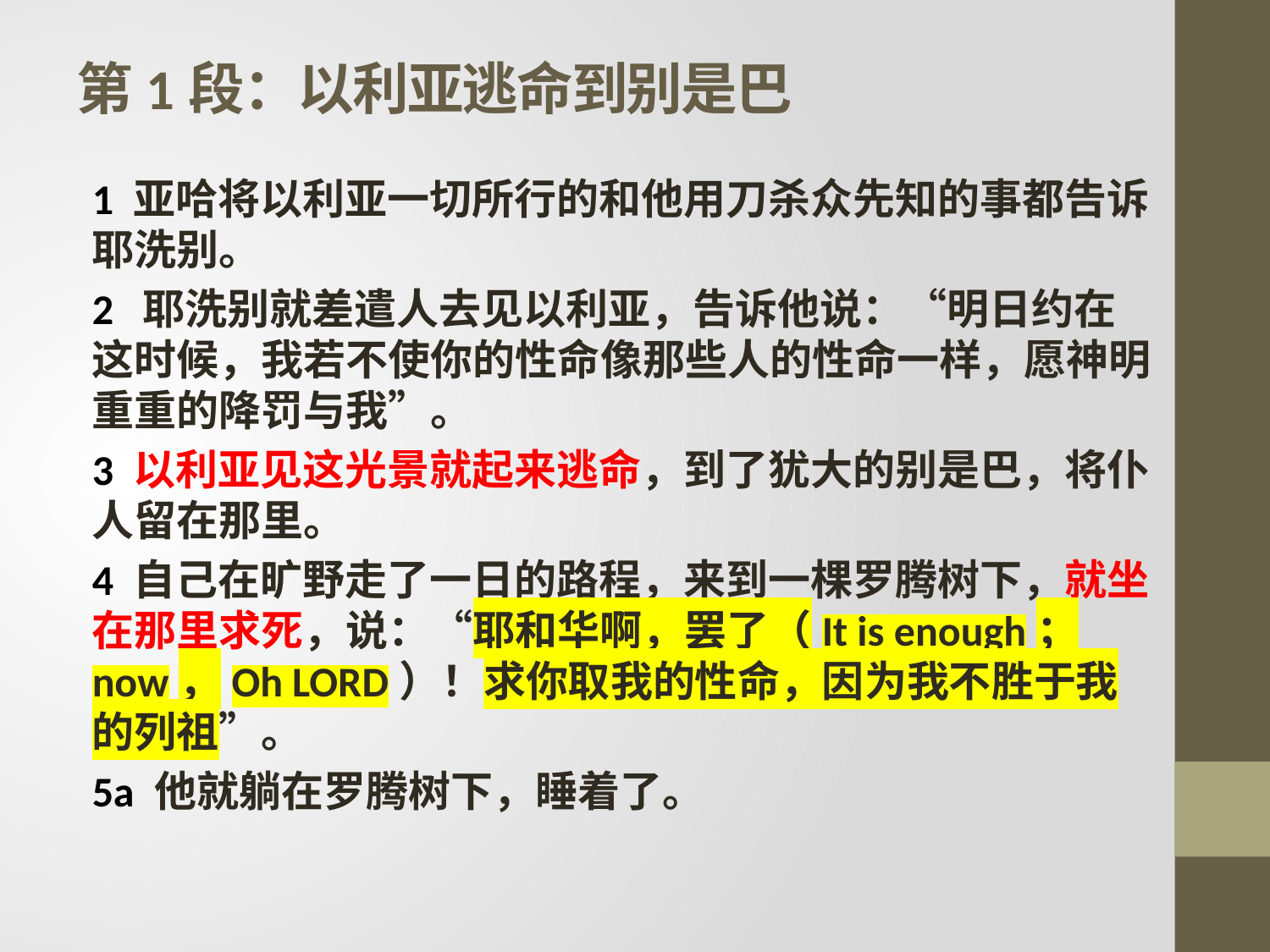

# 第1段：以利亚逃命到别是巴
1 亚哈将以利亚一切所行的和他用刀杀众先知的事都告诉耶洗别。
2  耶洗别就差遣人去见以利亚，告诉他说：“明日约在这时候，我若不使你的性命像那些人的性命一样，愿神明重重的降罚与我”。
3 以利亚见这光景就起来逃命，到了犹大的别是巴，将仆人留在那里。
4 自己在旷野走了一日的路程，来到一棵罗腾树下，就坐在那里求死，说：“耶和华啊，罢了（It is enough；now，Oh LORD）！求你取我的性命，因为我不胜于我的列祖”。
5a 他就躺在罗腾树下，睡着了。